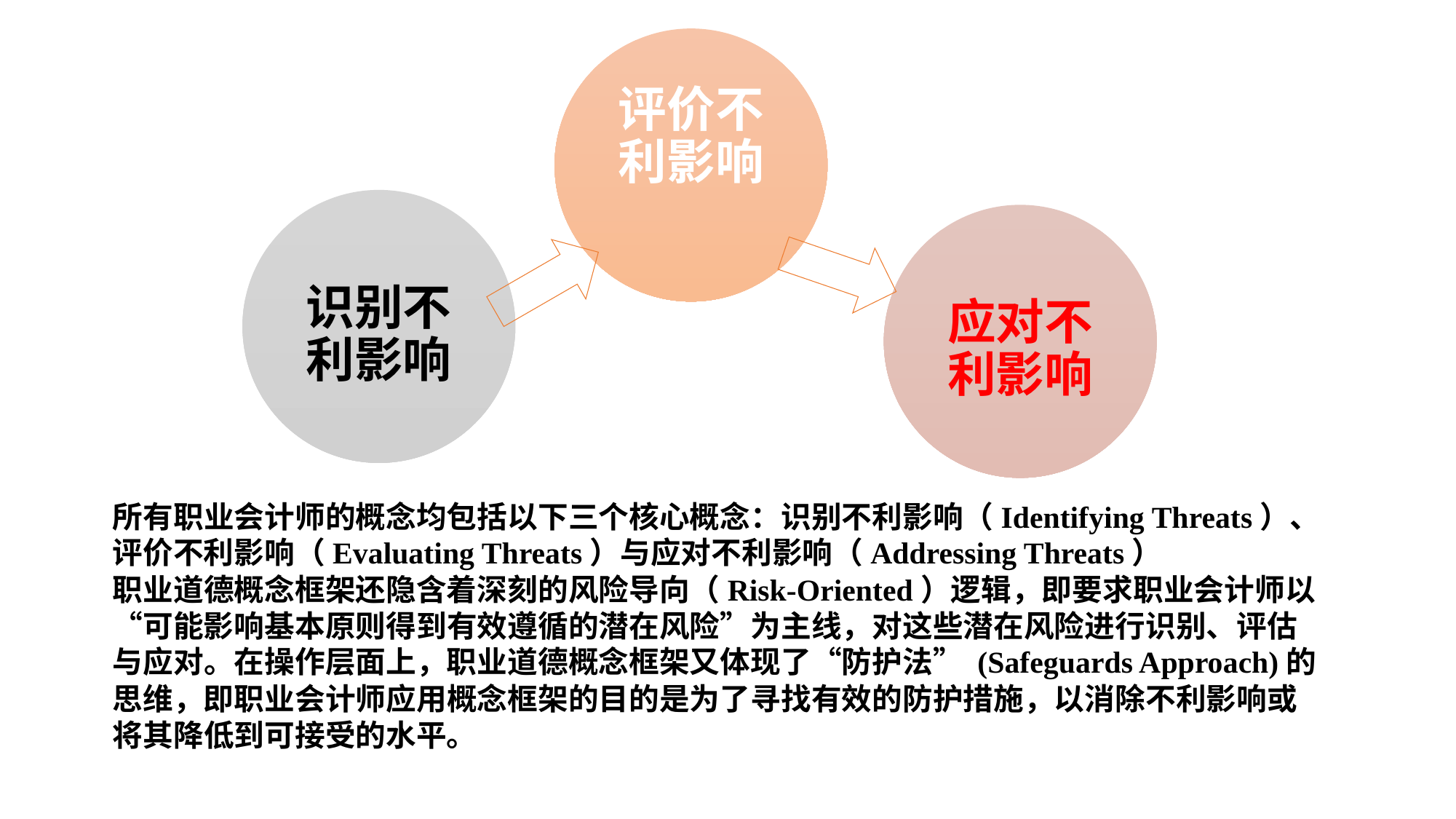

评价不利影响
应对不利影响
识别不利影响

所有职业会计师的概念均包括以下三个核心概念：识别不利影响（Identifying Threats）、评价不利影响（Evaluating Threats）与应对不利影响（Addressing Threats）
职业道德概念框架还隐含着深刻的风险导向（Risk-Oriented）逻辑，即要求职业会计师以“可能影响基本原则得到有效遵循的潜在风险”为主线，对这些潜在风险进行识别、评估与应对。在操作层面上，职业道德概念框架又体现了“防护法” (Safeguards Approach)的思维，即职业会计师应用概念框架的目的是为了寻找有效的防护措施，以消除不利影响或将其降低到可接受的水平。